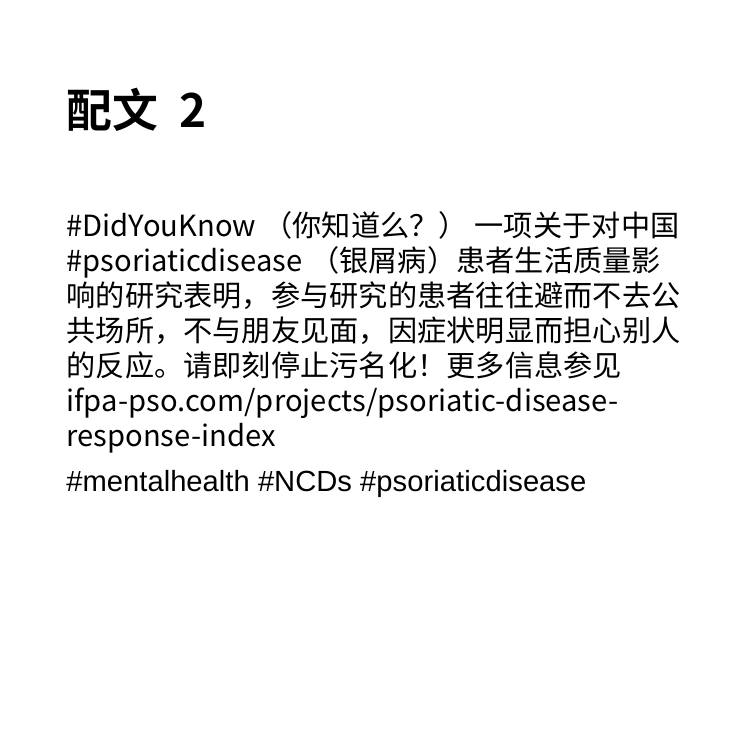

# 配文 2
#DidYouKnow（你知道么？） 一项关于对中国 #psoriaticdisease（银屑病）患者生活质量影响的研究表明，参与研究的患者往往避而不去公共场所，不与朋友见面，因症状明显而担心别人的反应。请即刻停止污名化！更多信息参见 ifpa-pso.com/projects/psoriatic-disease-response-index
#mentalhealth #NCDs #psoriaticdisease